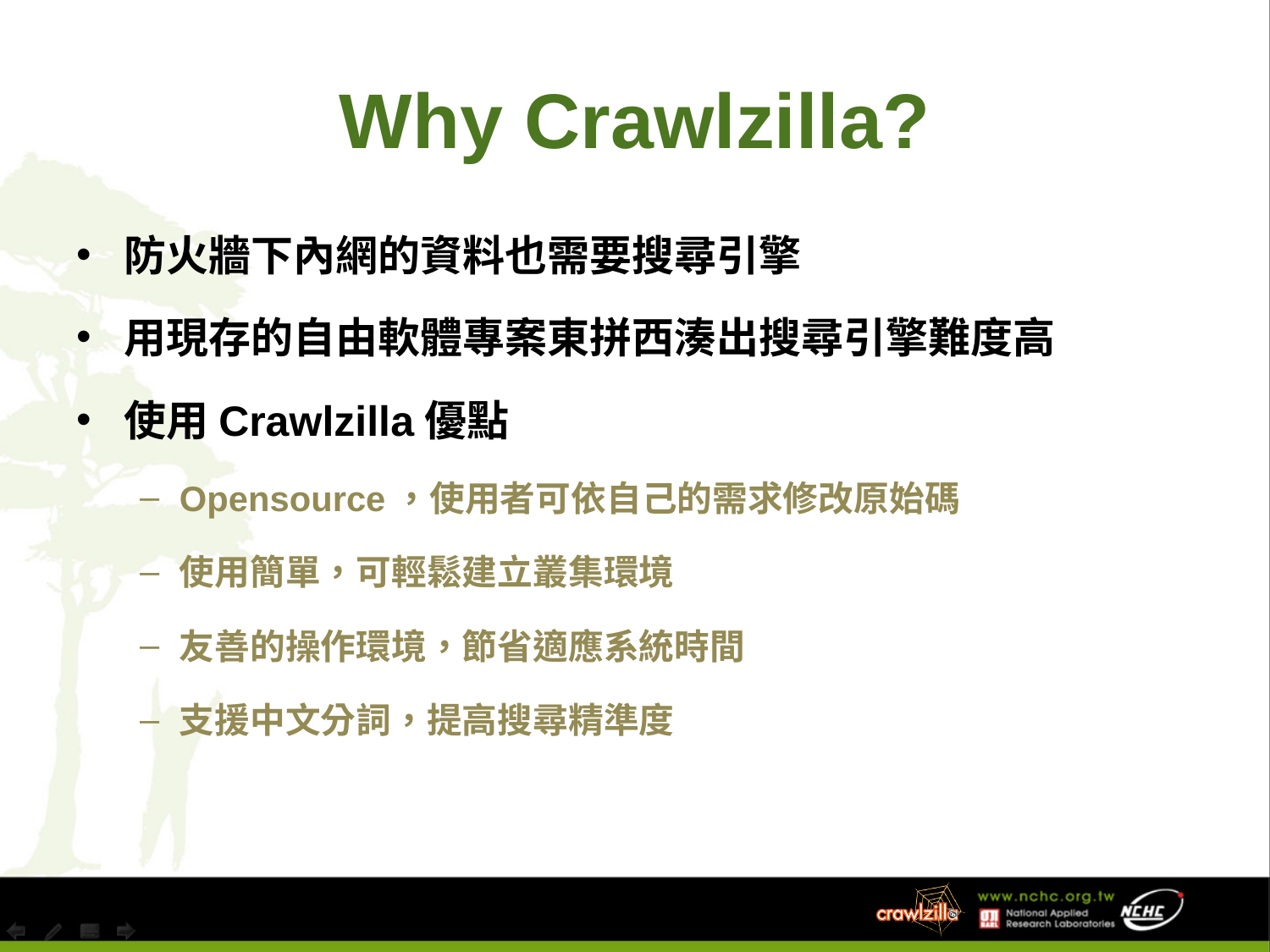

# Why Crawlzilla?
防火牆下內網的資料也需要搜尋引擎
用現存的自由軟體專案東拼西湊出搜尋引擎難度高
使用Crawlzilla優點
Opensource，使用者可依自己的需求修改原始碼
使用簡單，可輕鬆建立叢集環境
友善的操作環境，節省適應系統時間
支援中文分詞，提高搜尋精準度